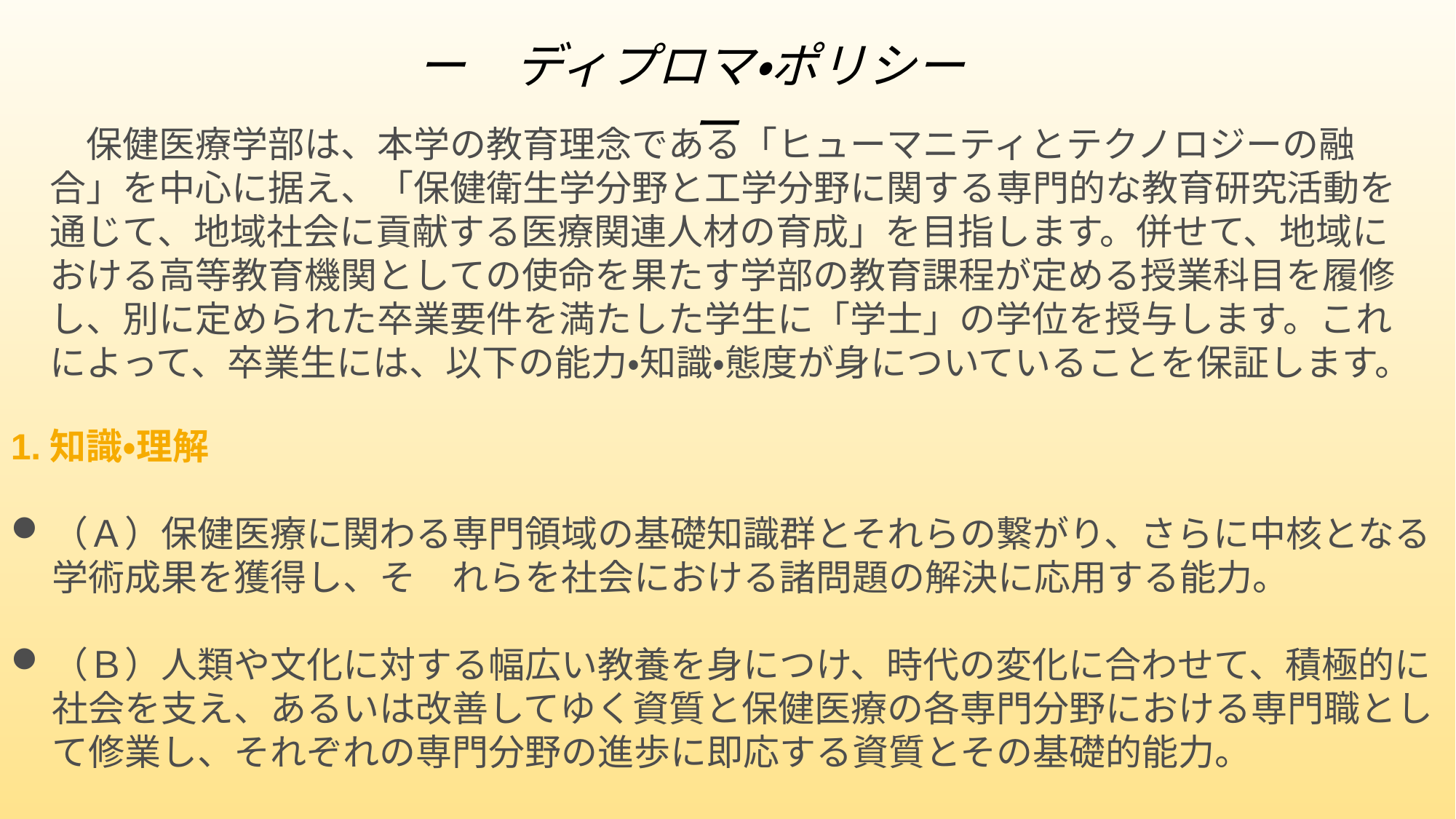

ー　ディプロマ・ポリシー　ー
　保健医療学部は、本学の教育理念である「ヒューマニティとテクノロジーの融合」を中心に据え、「保健衛生学分野と工学分野に関する専門的な教育研究活動を通じて、地域社会に貢献する医療関連人材の育成」を目指します。併せて、地域における高等教育機関としての使命を果たす学部の教育課程が定める授業科目を履修し、別に定められた卒業要件を満たした学生に「学士」の学位を授与します。これによって、卒業生には、以下の能力・知識・態度が身についていることを保証します。
1.知識・理解

（Ａ）保健医療に関わる専門領域の基礎知識群とそれらの繋がり、さらに中核となる学術成果を獲得し、そ　れらを社会における諸問題の解決に応用する能力。

（Ｂ）人類や文化に対する幅広い教養を身につけ、時代の変化に合わせて、積極的に社会を支え、あるいは改善してゆく資質と保健医療の各専門分野における専門職として修業し、それぞれの専門分野の進歩に即応する資質とその基礎的能力。